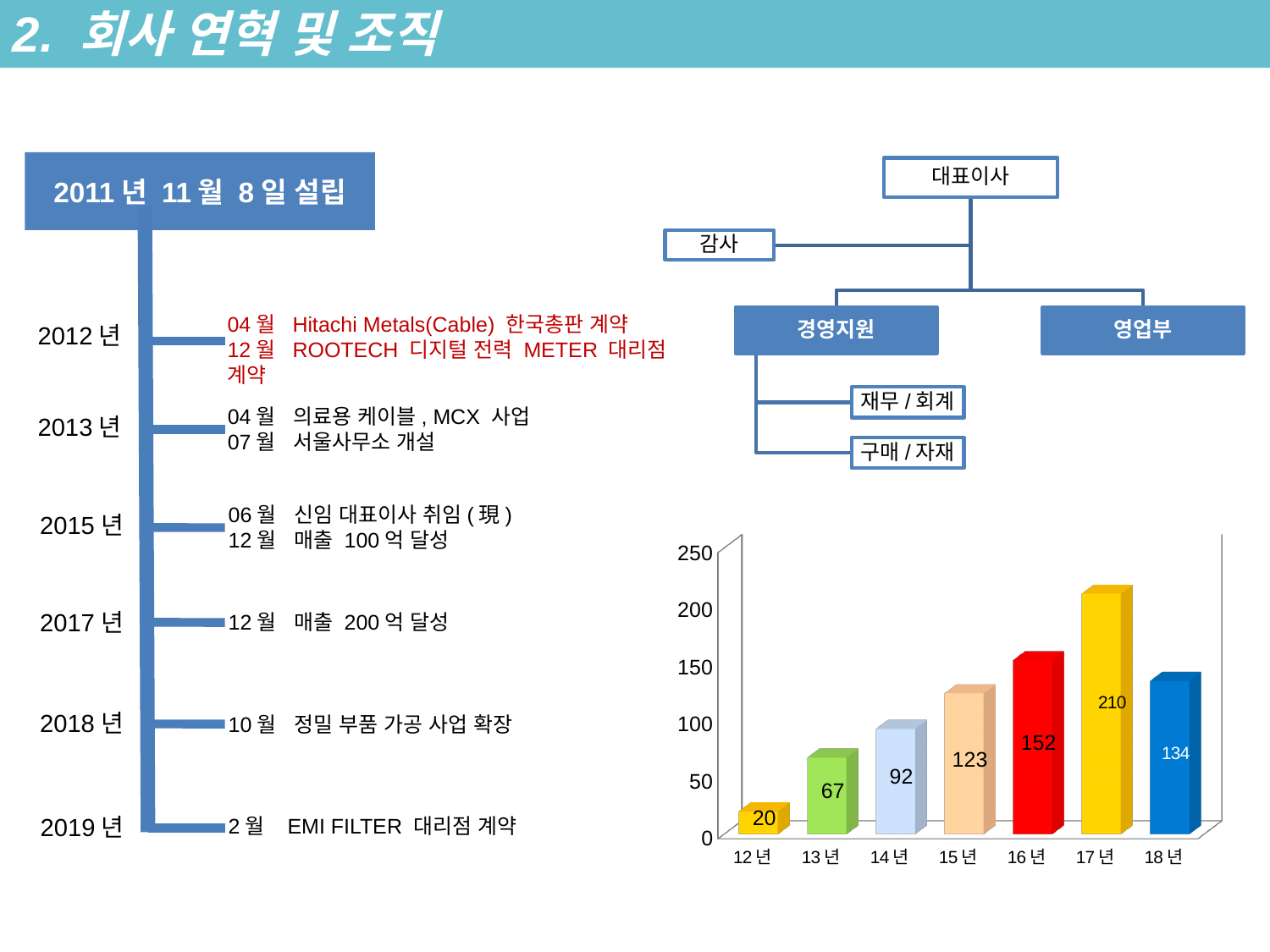

2. 회사 연혁 및 조직
대표이사
경영지원
재무/회계
구매/자재
영업부
감사
2011년 11월 8일 설립
04월  Hitachi Metals(Cable) 한국총판 계약
12월  ROOTECH 디지털 전력 METER 대리점 계약
2012년
04월   의료용 케이블, MCX 사업
07월   서울사무소 개설
2013년
06월   신임 대표이사 취임(現)
12월   매출 100억 달성
2015년

[unsupported chart]

2017년
12월   매출 200억 달성
2018년
10월   정밀 부품 가공 사업 확장
2019년
2월   EMI FILTER 대리점 계약